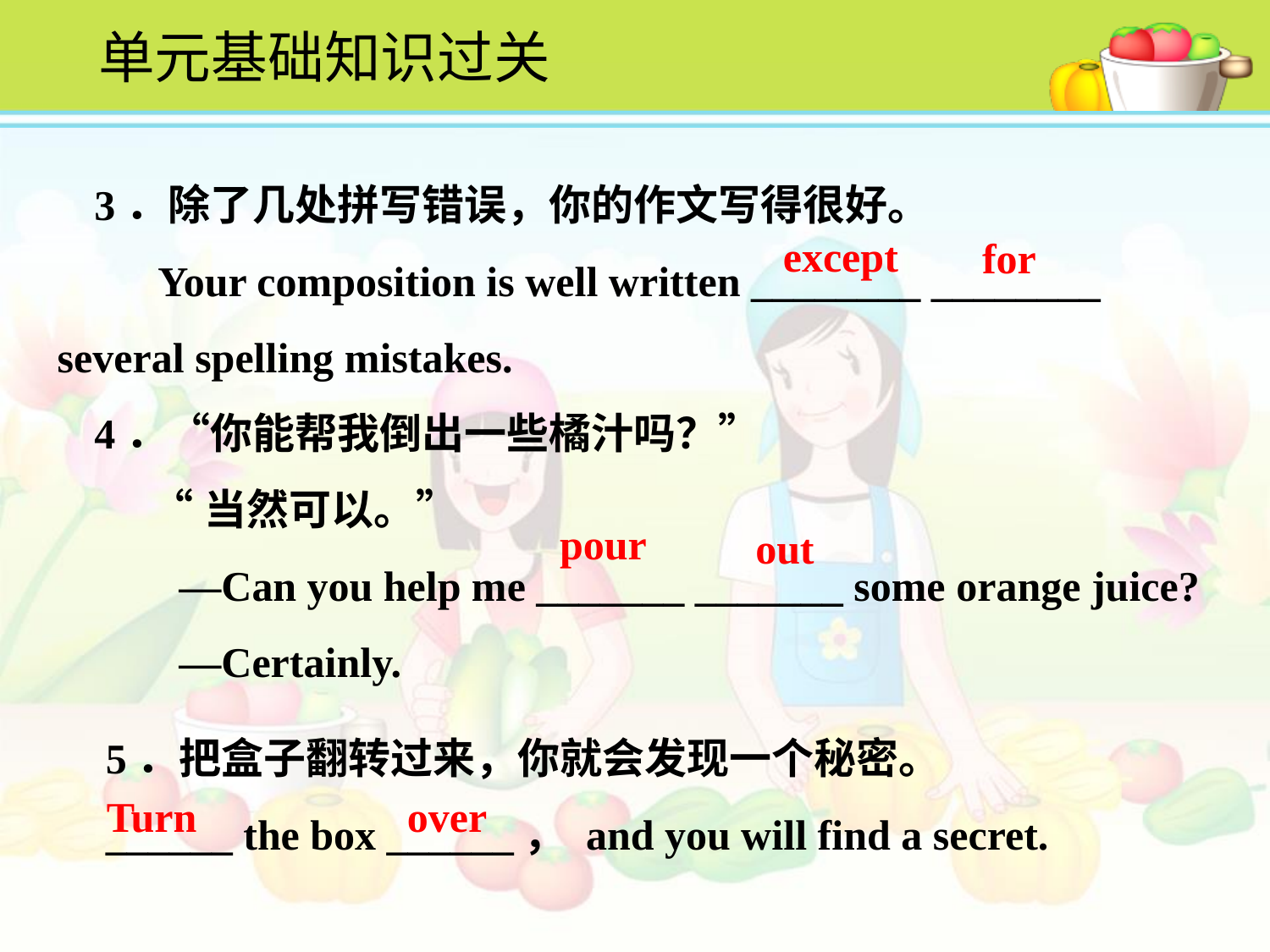

单元基础知识过关
3．除了几处拼写错误，你的作文写得很好。
      Your composition is well written ________ ________ several spelling mistakes.
4．“你能帮我倒出一些橘汁吗？”
      “当然可以。”
        —Can you help me _______ _______ some orange juice?
        —Certainly.
except
for
pour
out
5．把盒子翻转过来，你就会发现一个秘密。
______ the box ______， and you will find a secret.
Turn
over